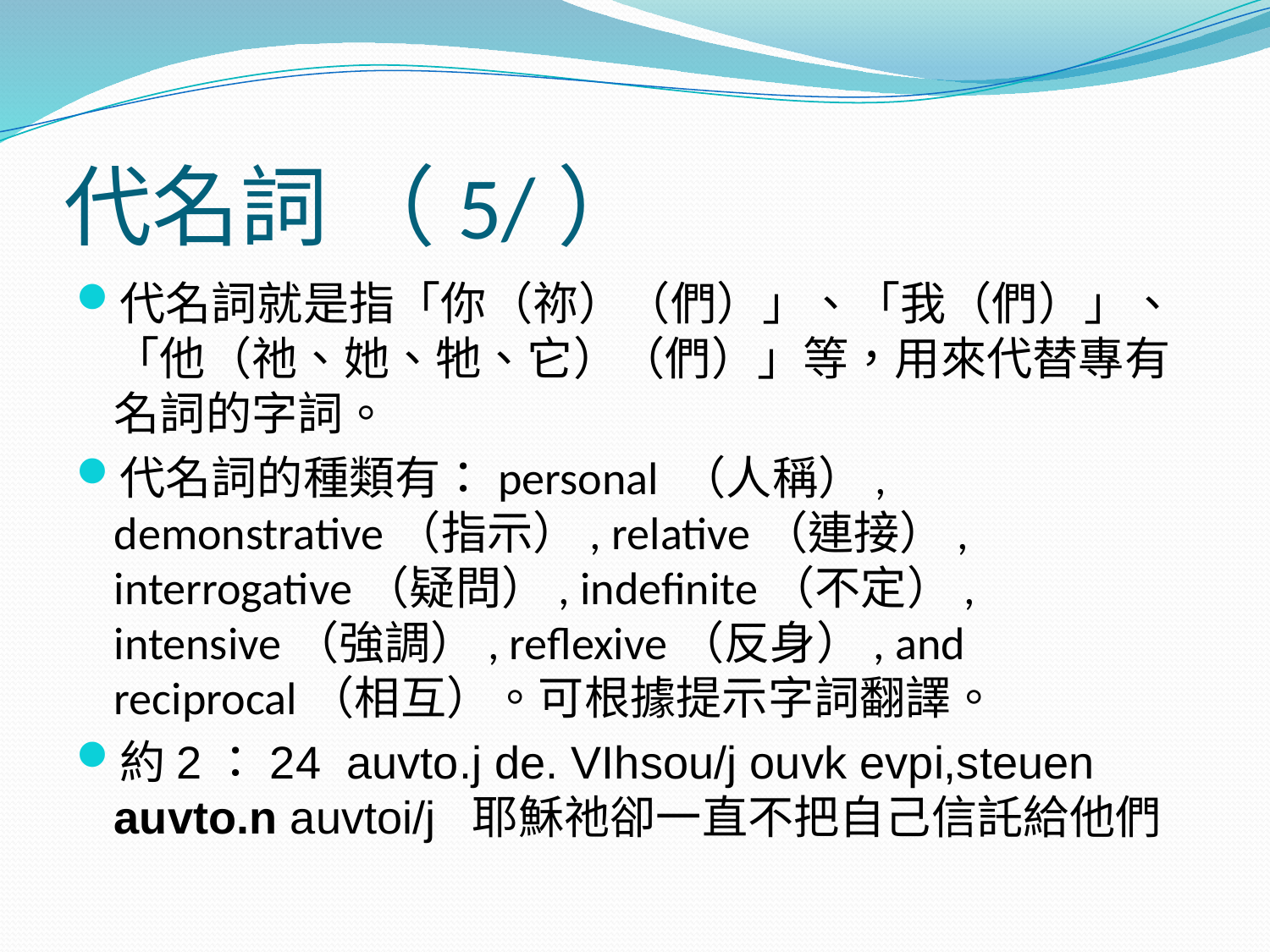

# 代名詞 （5/）
代名詞就是指「你（祢）（們）」、「我（們）」、「他（祂、她、牠、它）（們）」等，用來代替專有名詞的字詞。
代名詞的種類有：personal （人稱）, demonstrative（指示）, relative（連接）, interrogative（疑問）, indefinite（不定）, intensive（強調）, reflexive（反身）, and reciprocal（相互）。可根據提示字詞翻譯。
約2：24  auvto.j de. VIhsou/j ouvk evpi,steuen auvto.n auvtoi/j  耶穌祂卻一直不把自己信託給他們